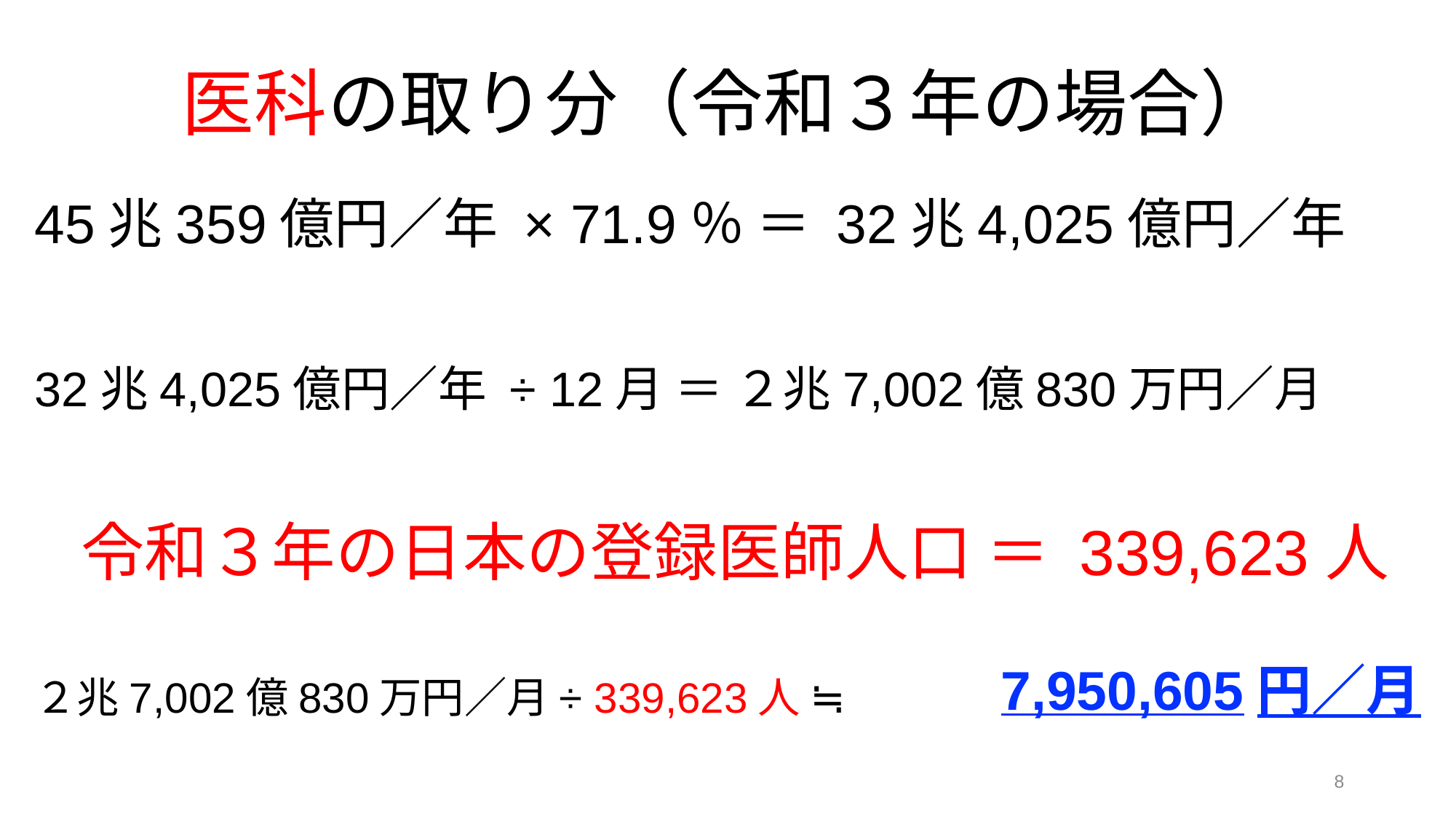

# 医科の取り分（令和３年の場合）
45兆359億円／年 × 71.9％ ＝ 32兆4,025億円／年
32兆4,025億円／年 ÷ 12月 ＝ ２兆7,002億830万円／月
令和３年の日本の登録医師人口 ＝ 339,623人
7,950,605円／月
２兆7,002億830万円／月÷ 339,623人 ≒
8